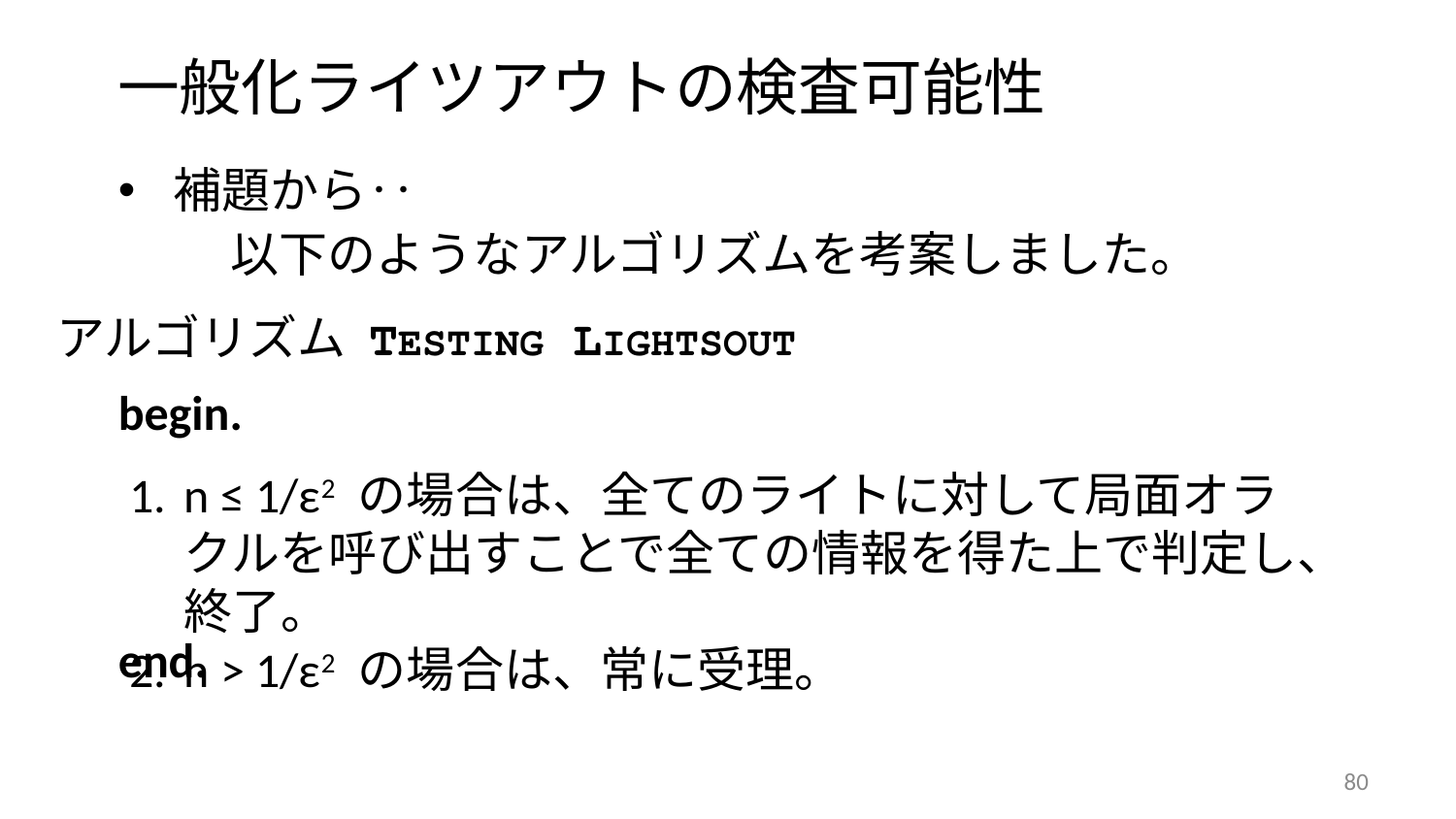

# 一般化ライツアウトの検査可能性
補題から‥
以下のようなアルゴリズムを考案しました。
アルゴリズム TESTING LIGHTSOUT
begin.
n ≤ 1/ε2 の場合は、全てのライトに対して局面オラクルを呼び出すことで全ての情報を得た上で判定し、終了。
n > 1/ε2 の場合は、常に受理。
end.
80